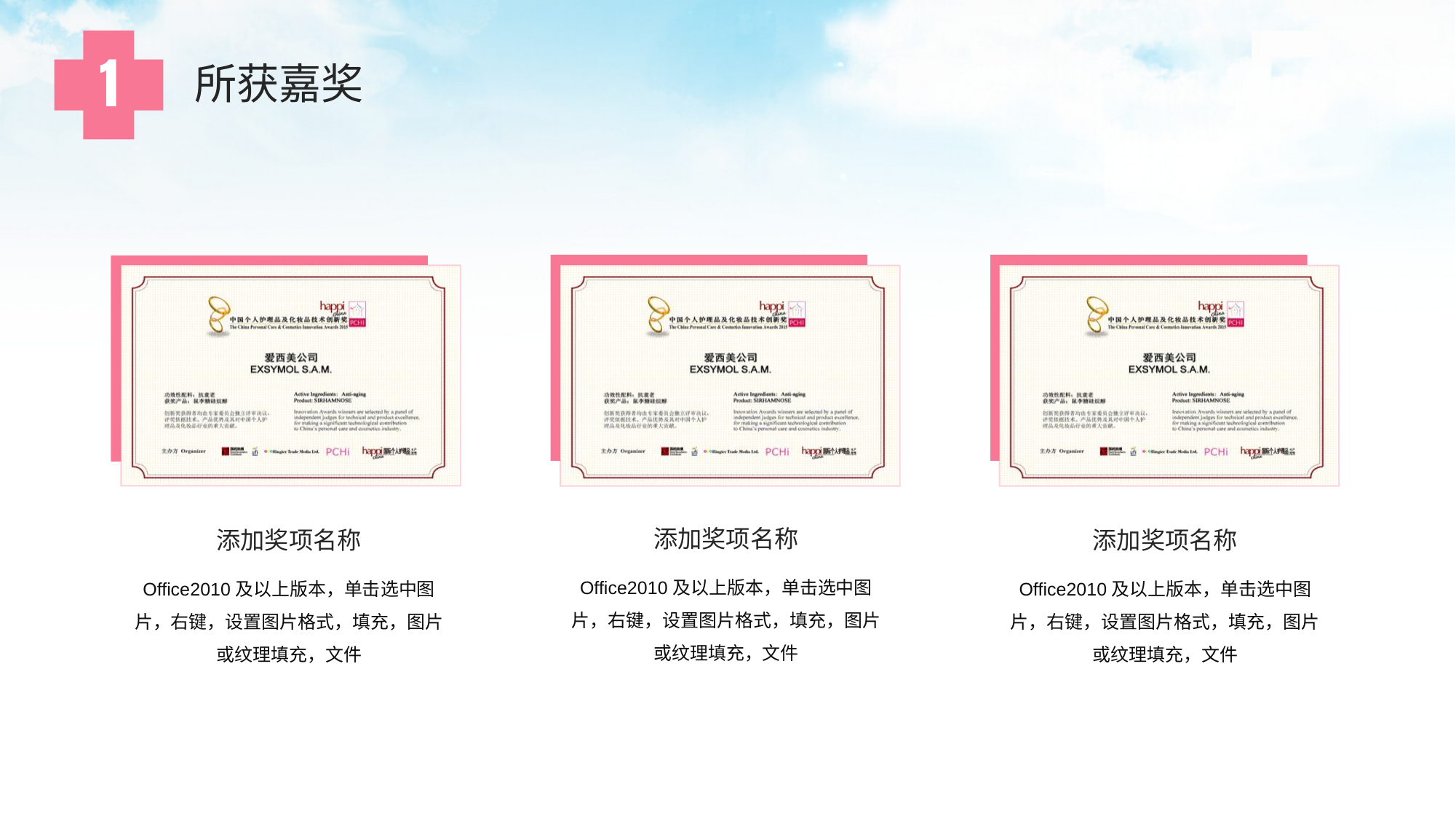

1
所获嘉奖

添加奖项名称
添加奖项名称
添加奖项名称
Office2010及以上版本，单击选中图片，右键，设置图片格式，填充，图片
或纹理填充，文件
Office2010及以上版本，单击选中图片，右键，设置图片格式，填充，图片
或纹理填充，文件
Office2010及以上版本，单击选中图片，右键，设置图片格式，填充，图片
或纹理填充，文件